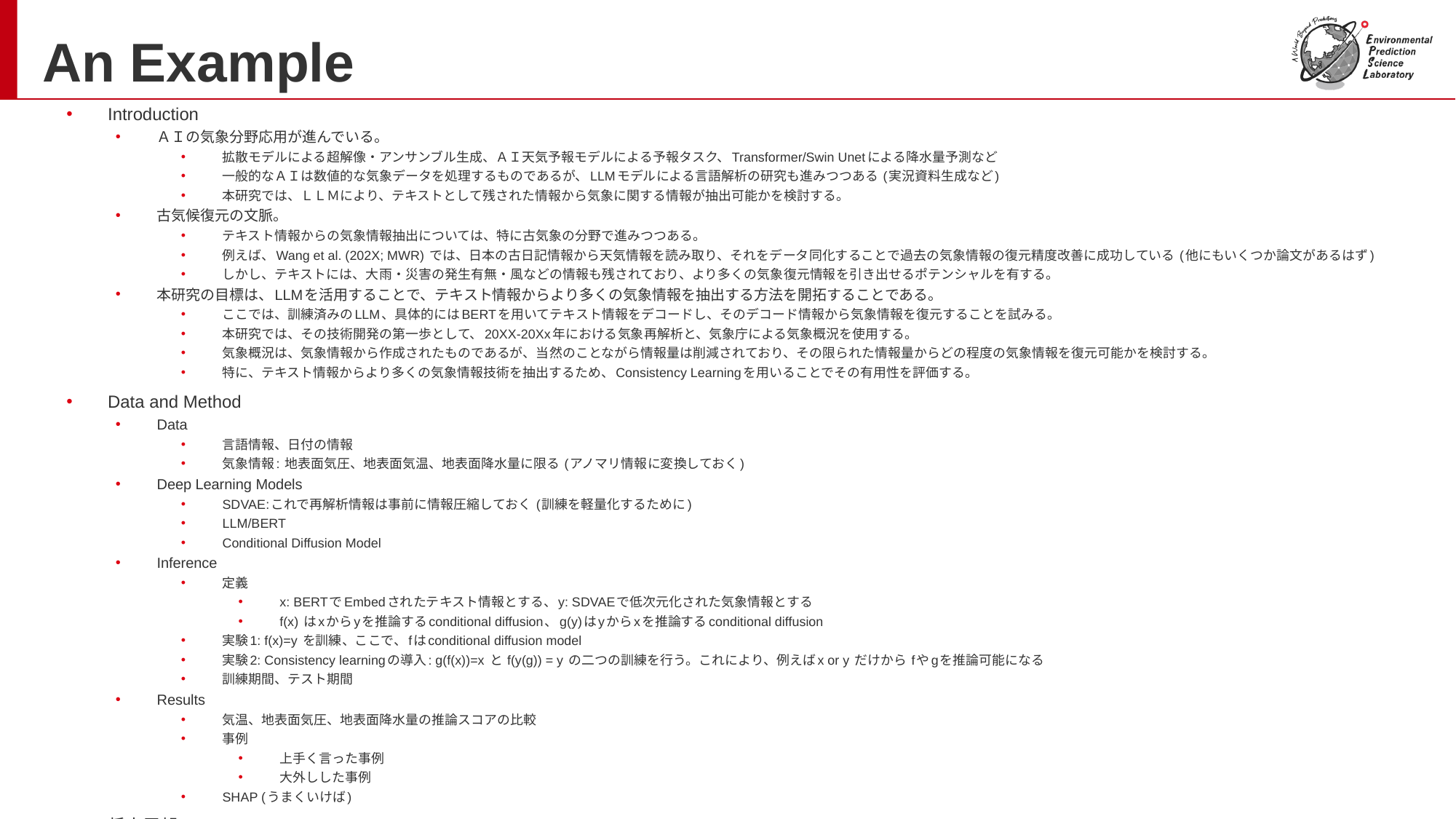

# An Example
Introduction
ＡＩの気象分野応用が進んでいる。
拡散モデルによる超解像・アンサンブル生成、ＡＩ天気予報モデルによる予報タスク、Transformer/Swin Unetによる降水量予測など
一般的なＡＩは数値的な気象データを処理するものであるが、LLMモデルによる言語解析の研究も進みつつある (実況資料生成など)
本研究では、ＬＬＭにより、テキストとして残された情報から気象に関する情報が抽出可能かを検討する。
古気候復元の文脈。
テキスト情報からの気象情報抽出については、特に古気象の分野で進みつつある。
例えば、Wang et al. (202X; MWR) では、日本の古日記情報から天気情報を読み取り、それをデータ同化することで過去の気象情報の復元精度改善に成功している (他にもいくつか論文があるはず)
しかし、テキストには、大雨・災害の発生有無・風などの情報も残されており、より多くの気象復元情報を引き出せるポテンシャルを有する。
本研究の目標は、LLMを活用することで、テキスト情報からより多くの気象情報を抽出する方法を開拓することである。
ここでは、訓練済みのLLM、具体的にはBERTを用いてテキスト情報をデコードし、そのデコード情報から気象情報を復元することを試みる。
本研究では、その技術開発の第一歩として、20XX-20Xx年における気象再解析と、気象庁による気象概況を使用する。
気象概況は、気象情報から作成されたものであるが、当然のことながら情報量は削減されており、その限られた情報量からどの程度の気象情報を復元可能かを検討する。
特に、テキスト情報からより多くの気象情報技術を抽出するため、Consistency Learningを用いることでその有用性を評価する。
Data and Method
Data
言語情報、日付の情報
気象情報: 地表面気圧、地表面気温、地表面降水量に限る (アノマリ情報に変換しておく)
Deep Learning Models
SDVAE:これで再解析情報は事前に情報圧縮しておく (訓練を軽量化するために)
LLM/BERT
Conditional Diffusion Model
Inference
定義
x: BERTでEmbedされたテキスト情報とする、y: SDVAEで低次元化された気象情報とする
f(x) はxからyを推論するconditional diffusion、g(y)はyからxを推論するconditional diffusion
実験1: f(x)=y を訓練、ここで、fはconditional diffusion model
実験2: Consistency learningの導入: g(f(x))=x と f(y(g)) = y の二つの訓練を行う。これにより、例えばx or y だけから fやgを推論可能になる
訓練期間、テスト期間
Results
気温、地表面気圧、地表面降水量の推論スコアの比較
事例
上手く言った事例
大外しした事例
SHAP (うまくいけば)
将来展望
本研究でも用いたLLM/BERTは、地球科学を対象としたものではない。今後、地球科学向けのLLMによるデコード機能を活用することができれば、更なる発展が期待できる。